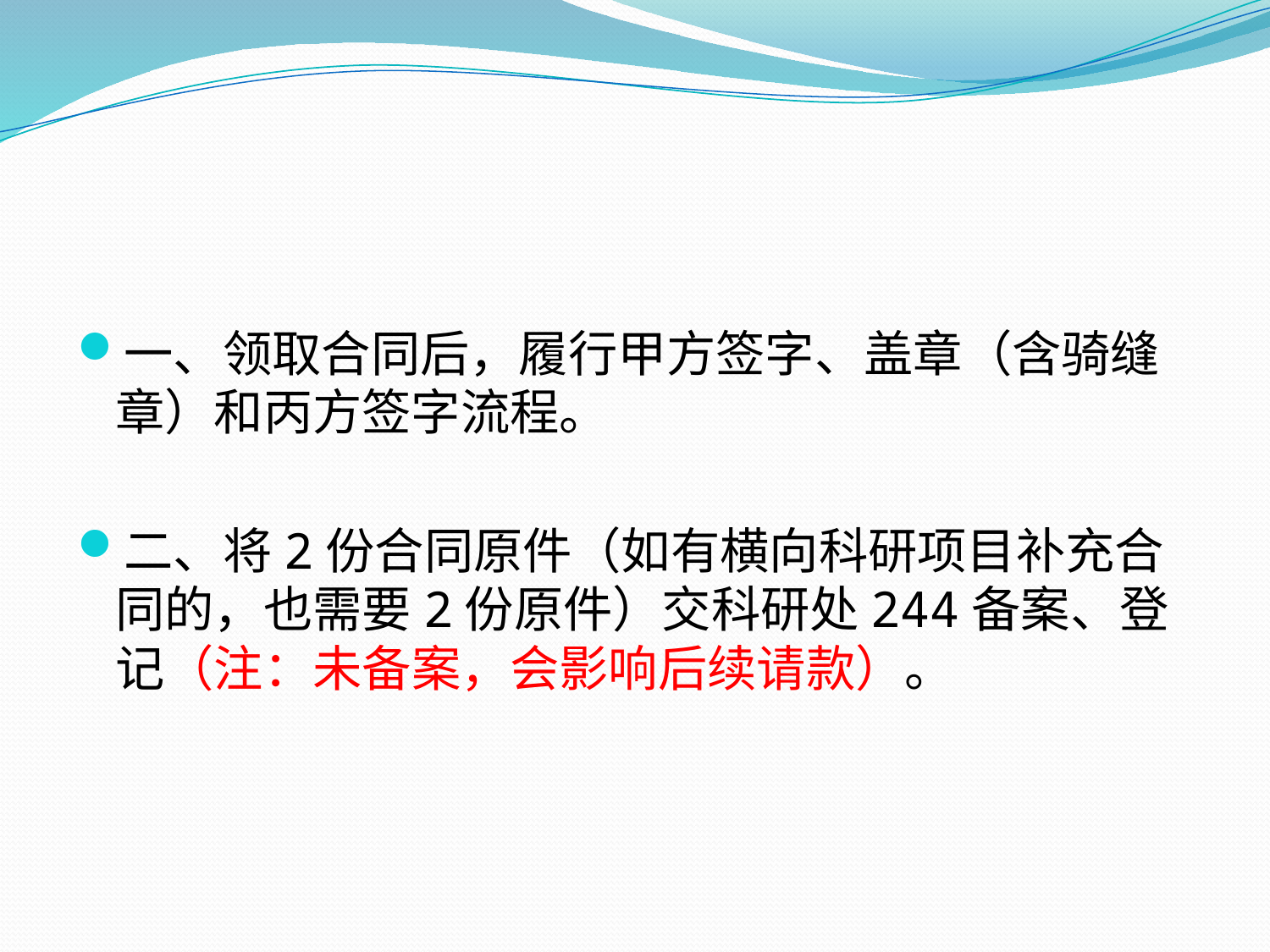

一、领取合同后，履行甲方签字、盖章（含骑缝章）和丙方签字流程。

二、将2份合同原件（如有横向科研项目补充合同的，也需要2份原件）交科研处244备案、登记（注：未备案，会影响后续请款）。